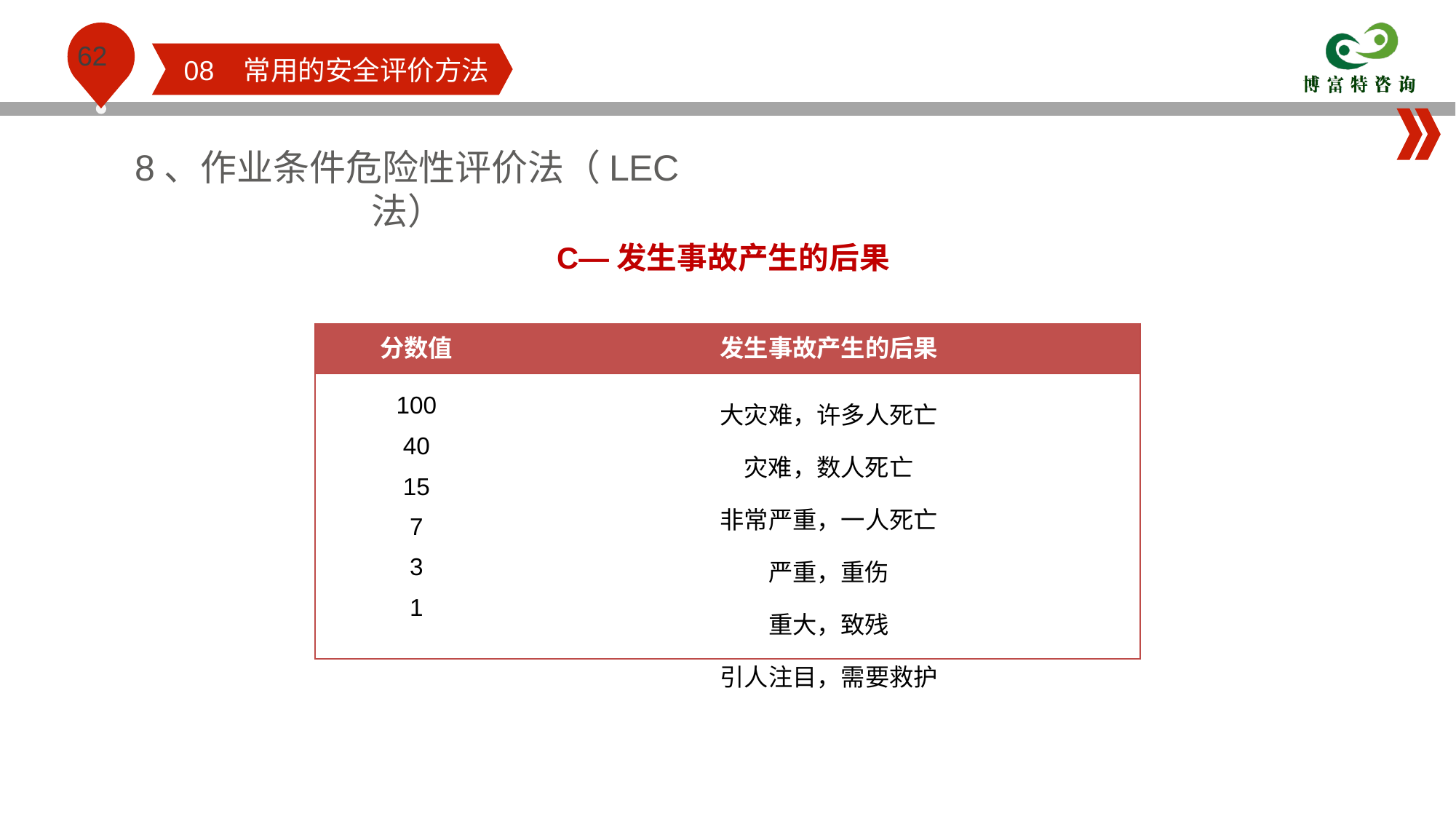

08   常用的安全评价方法
8、作业条件危险性评价法（LEC法）
   C—发生事故产生的后果
| 分数值 | 发生事故产生的后果 |
| --- | --- |
| 100 40 15 7 3 1 | 大灾难，许多人死亡 灾难，数人死亡 非常严重，一人死亡 严重，重伤 重大，致残 引人注目，需要救护 |